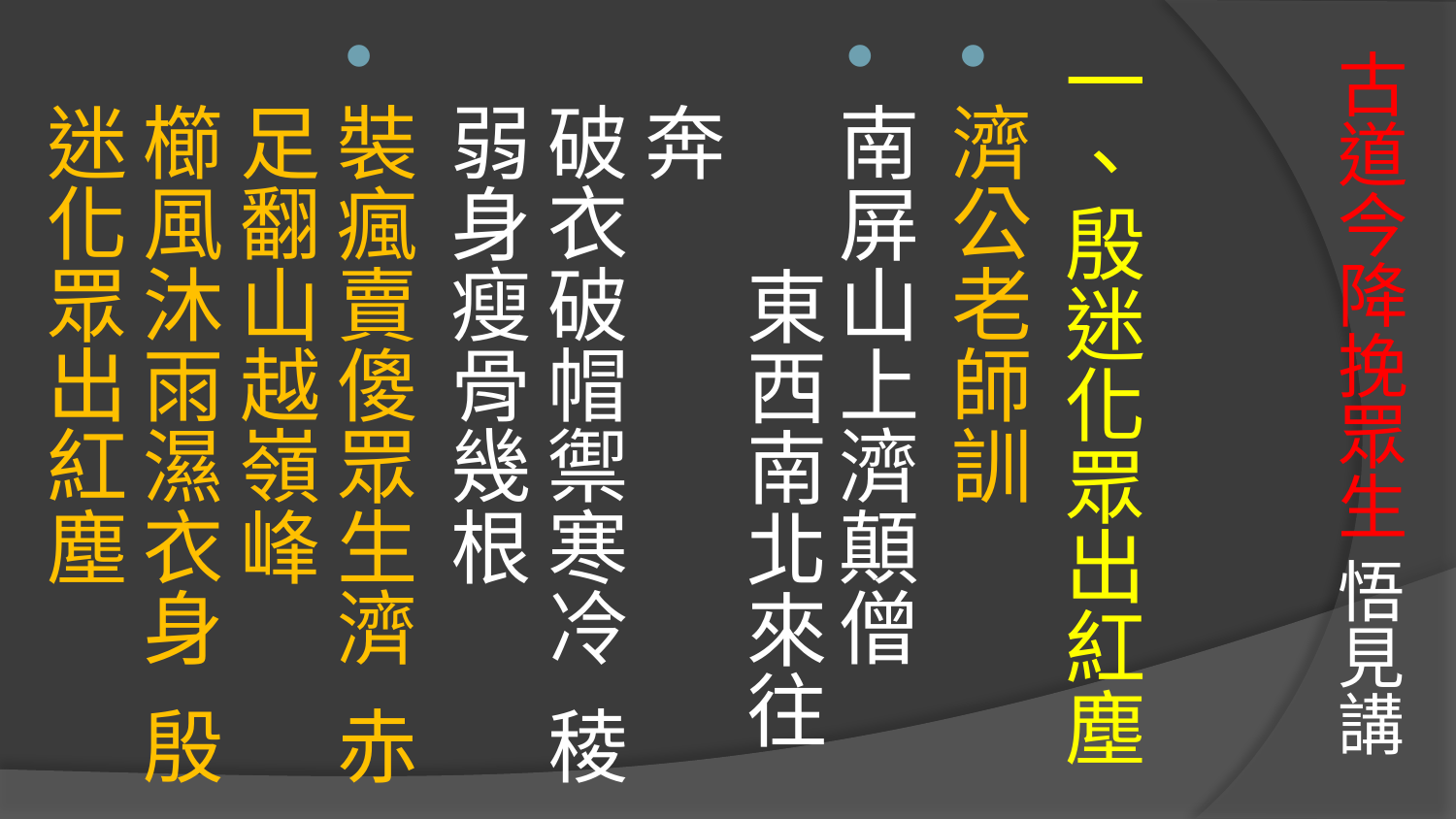

# 古道今降挽眾生 悟見講
一、殷迷化眾出紅塵
濟公老師訓
南屏山上濟顛僧                東西南北來往奔 
破衣破帽禦寒冷  稜弱身瘦骨幾根
裝瘋賣傻眾生濟  赤足翻山越嶺峰 
櫛風沐雨濕衣身  殷迷化眾出紅塵